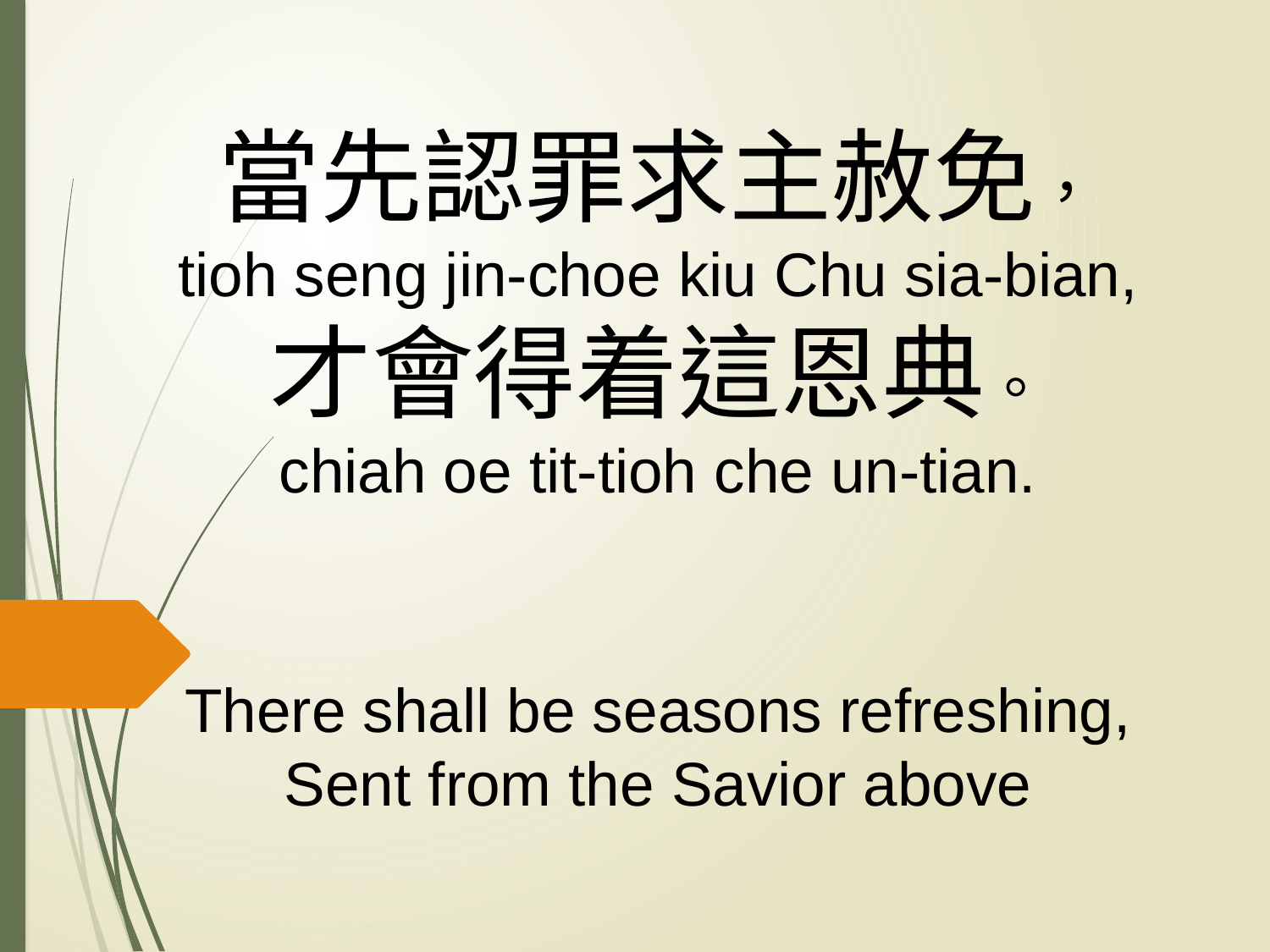

# 當先認罪求主赦免， tioh seng jin-choe kiu Chu sia-bian, 才會得着這恩典。 chiah oe tit-tioh che un-tian. There shall be seasons refreshing, Sent from the Savior above